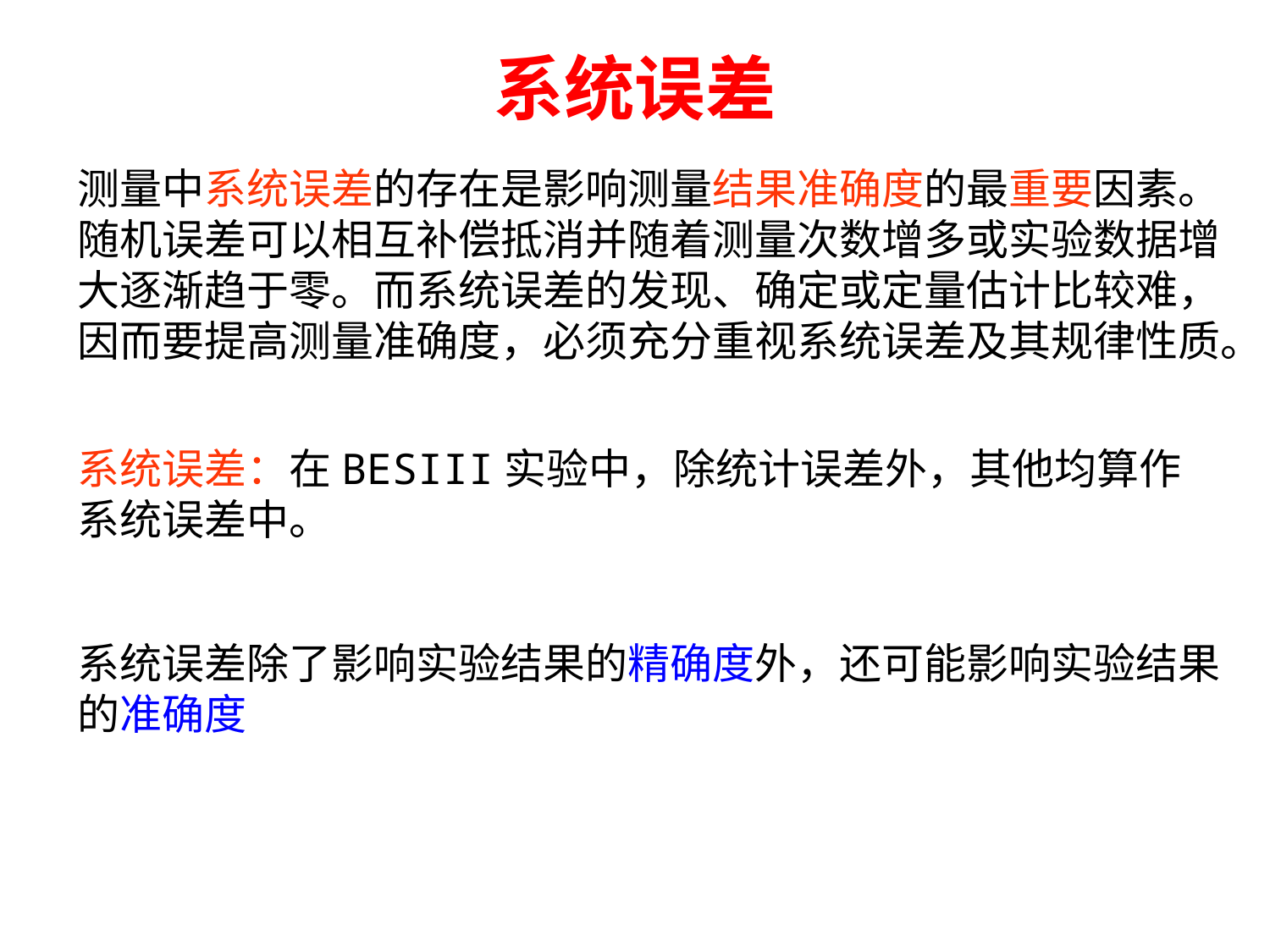

系统误差
测量中系统误差的存在是影响测量结果准确度的最重要因素。随机误差可以相互补偿抵消并随着测量次数增多或实验数据增大逐渐趋于零。而系统误差的发现、确定或定量估计比较难，因而要提高测量准确度，必须充分重视系统误差及其规律性质。
系统误差：在BESIII实验中，除统计误差外，其他均算作系统误差中。

系统误差除了影响实验结果的精确度外，还可能影响实验结果的准确度
52